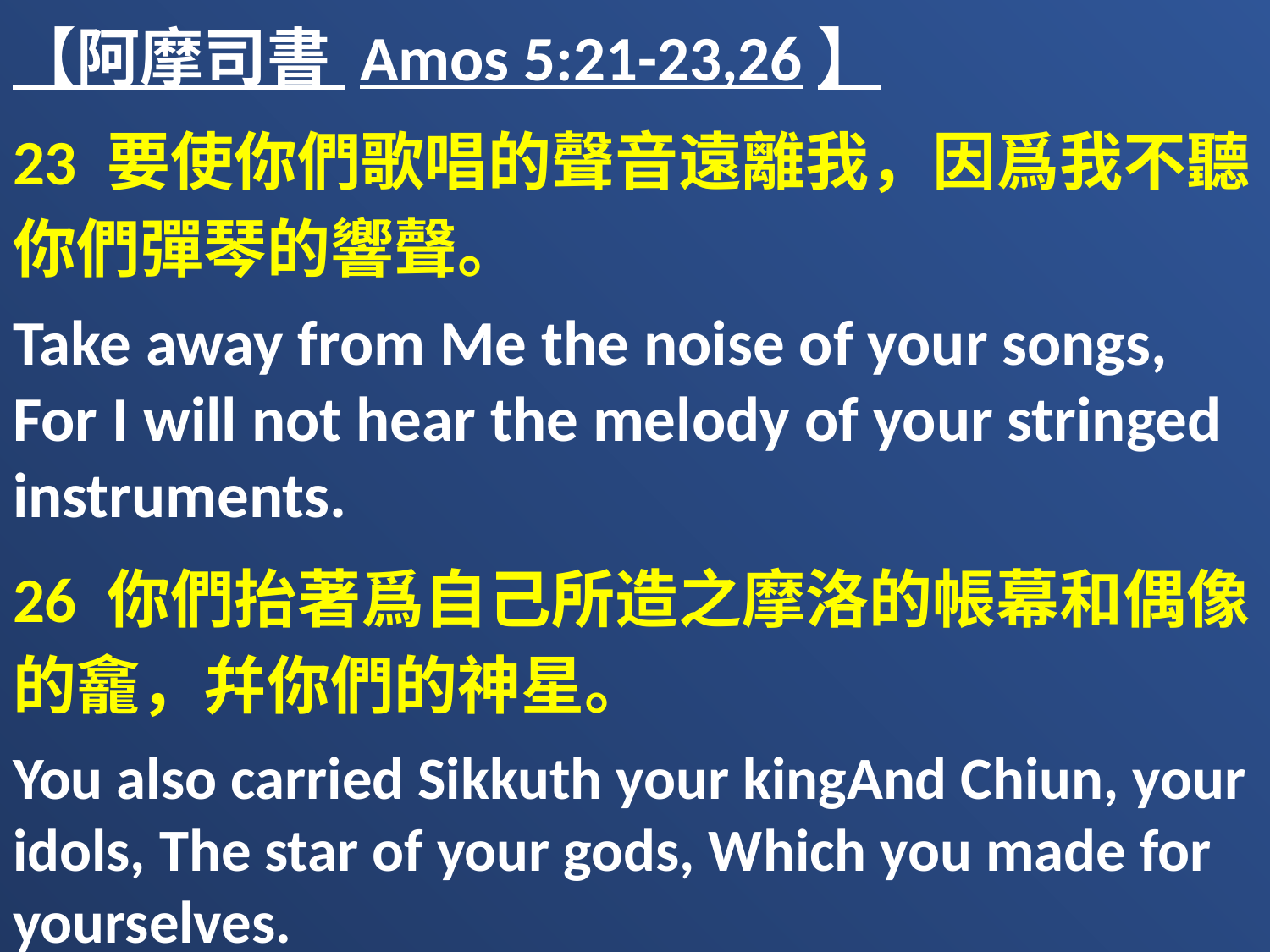

【阿摩司書 Amos 5:21-23,26】
23 要使你們歌唱的聲音遠離我，因爲我不聽你們彈琴的響聲。
Take away from Me the noise of your songs, For I will not hear the melody of your stringed instruments.
26 你們抬著爲自己所造之摩洛的帳幕和偶像的龕，幷你們的神星。
You also carried Sikkuth your kingAnd Chiun, your idols, The star of your gods, Which you made for yourselves.